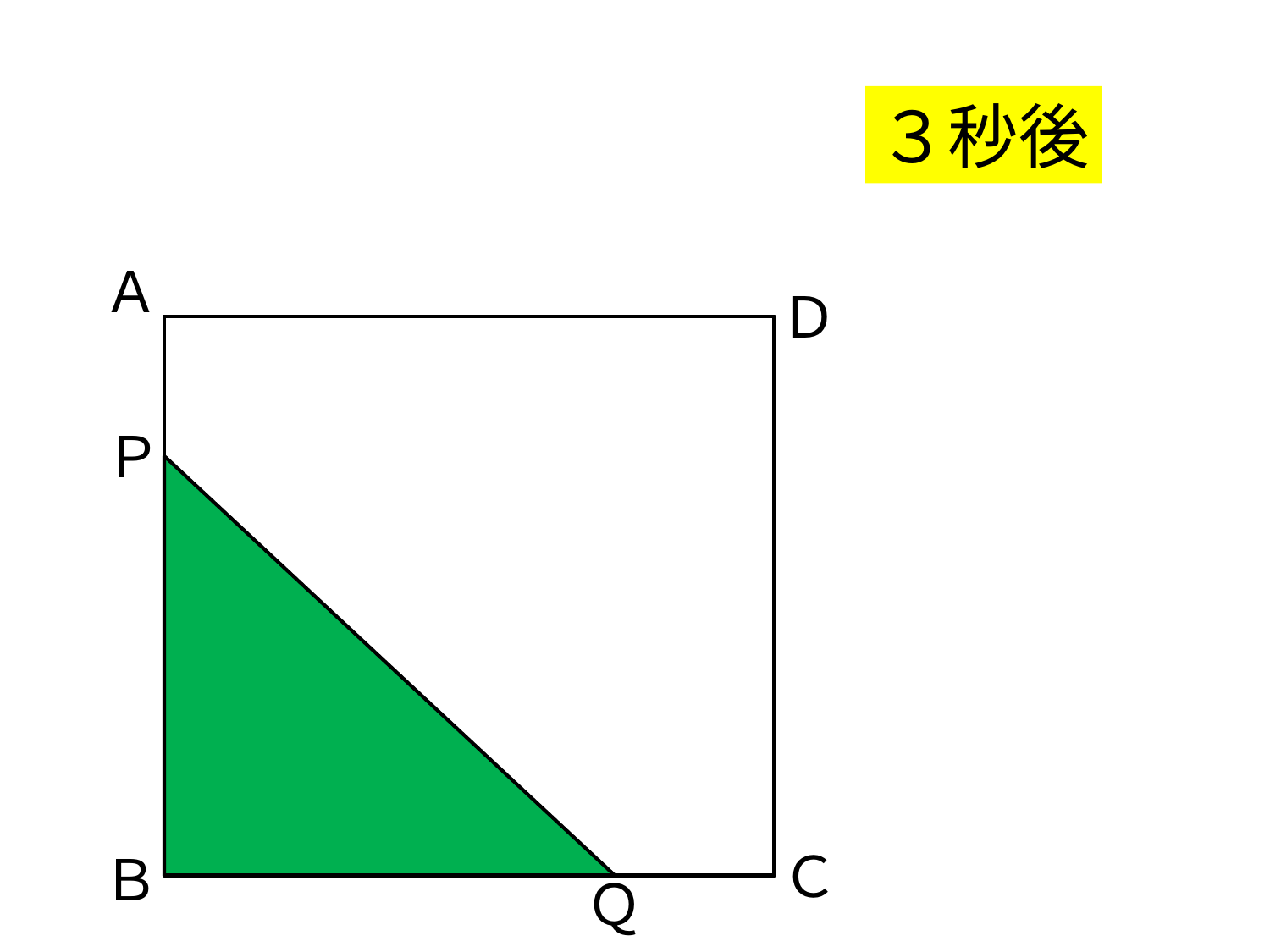

３秒後
Ａ
Ｄ

Ｐ

Ｃ
Ｂ
Ｑ